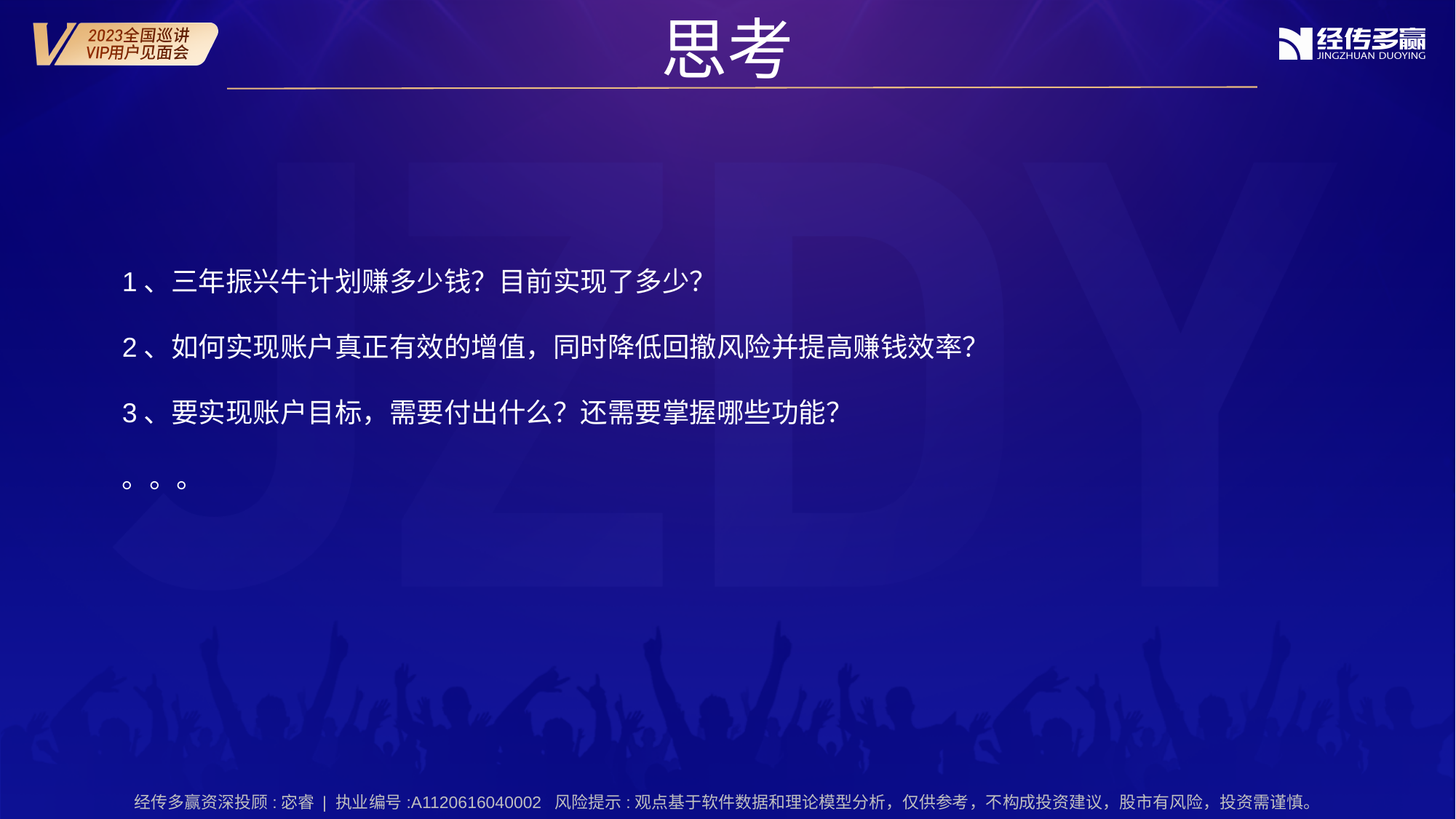

思考
1、三年振兴牛计划赚多少钱？目前实现了多少？

2、如何实现账户真正有效的增值，同时降低回撤风险并提高赚钱效率？

3、要实现账户目标，需要付出什么？还需要掌握哪些功能？

。。。